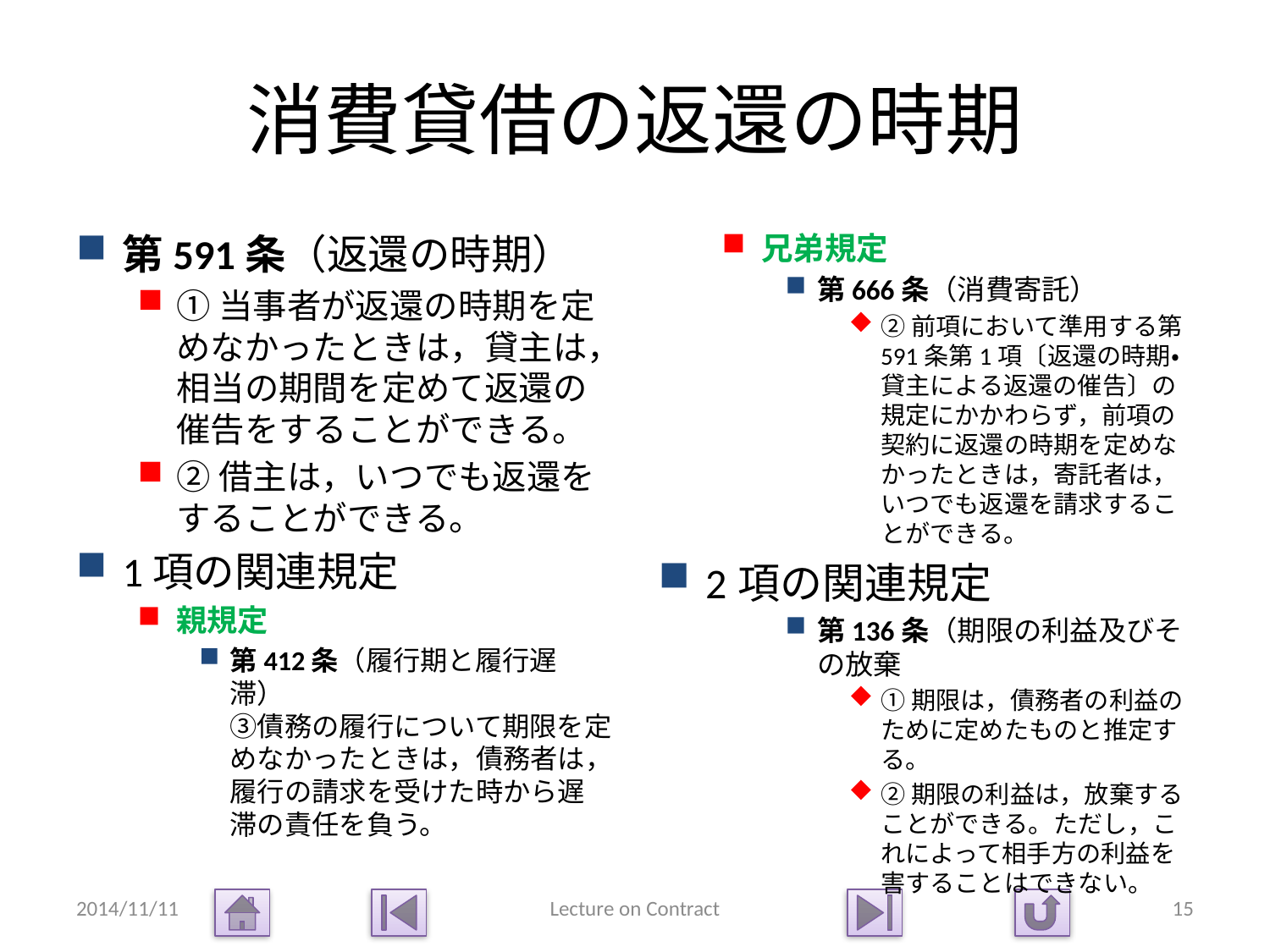

# 消費貸借の返還の時期
第591条（返還の時期）
①当事者が返還の時期を定めなかったときは，貸主は，相当の期間を定めて返還の催告をすることができる。
②借主は，いつでも返還をすることができる。
1項の関連規定
親規定
第412条（履行期と履行遅滞）
③債務の履行について期限を定めなかったときは，債務者は，履行の請求を受けた時から遅滞の責任を負う。
兄弟規定
第666条（消費寄託）
②前項において準用する第591条第1項〔返還の時期・貸主による返還の催告〕の規定にかかわらず，前項の契約に返還の時期を定めなかったときは，寄託者は，いつでも返還を請求することができる。
2項の関連規定
第136条（期限の利益及びその放棄
①期限は，債務者の利益のために定めたものと推定する。
②期限の利益は，放棄することができる。ただし，これによって相手方の利益を害することはできない。
2014/11/11
Lecture on Contract
15